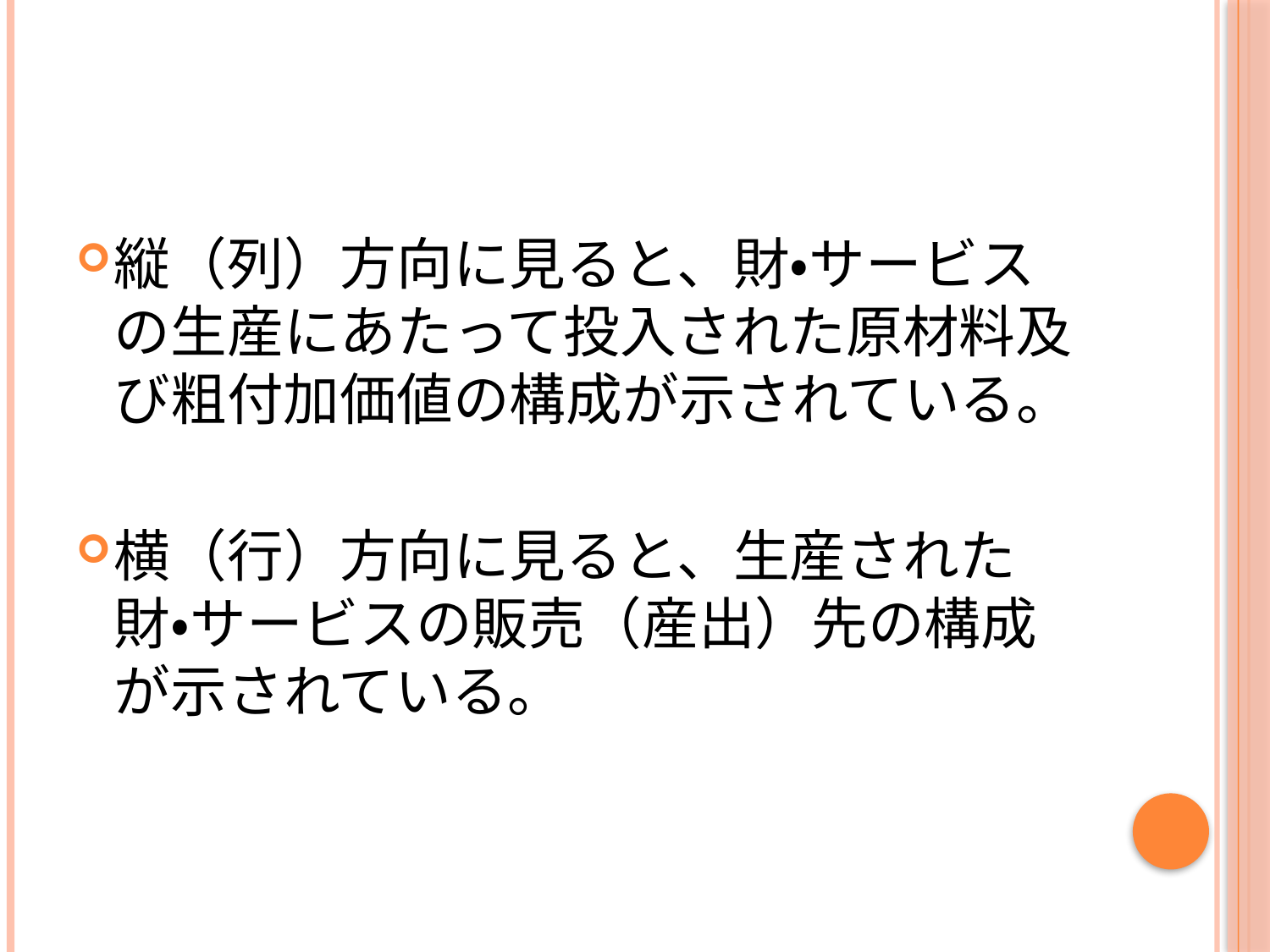

縦（列）方向に見ると、財・サービスの生産にあたって投入された原材料及び粗付加価値の構成が示されている。

横（行）方向に見ると、生産された財・サービスの販売（産出）先の構成が示されている。